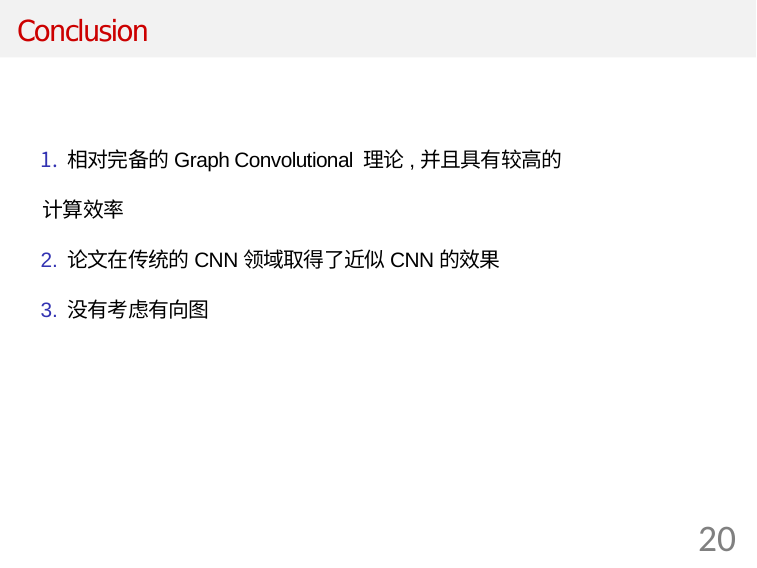

# Conclusion
 相对完备的Graph Convolutional 理论,并且具有较高的计算效率
 论文在传统的CNN领域取得了近似CNN的效果
 没有考虑有向图
20